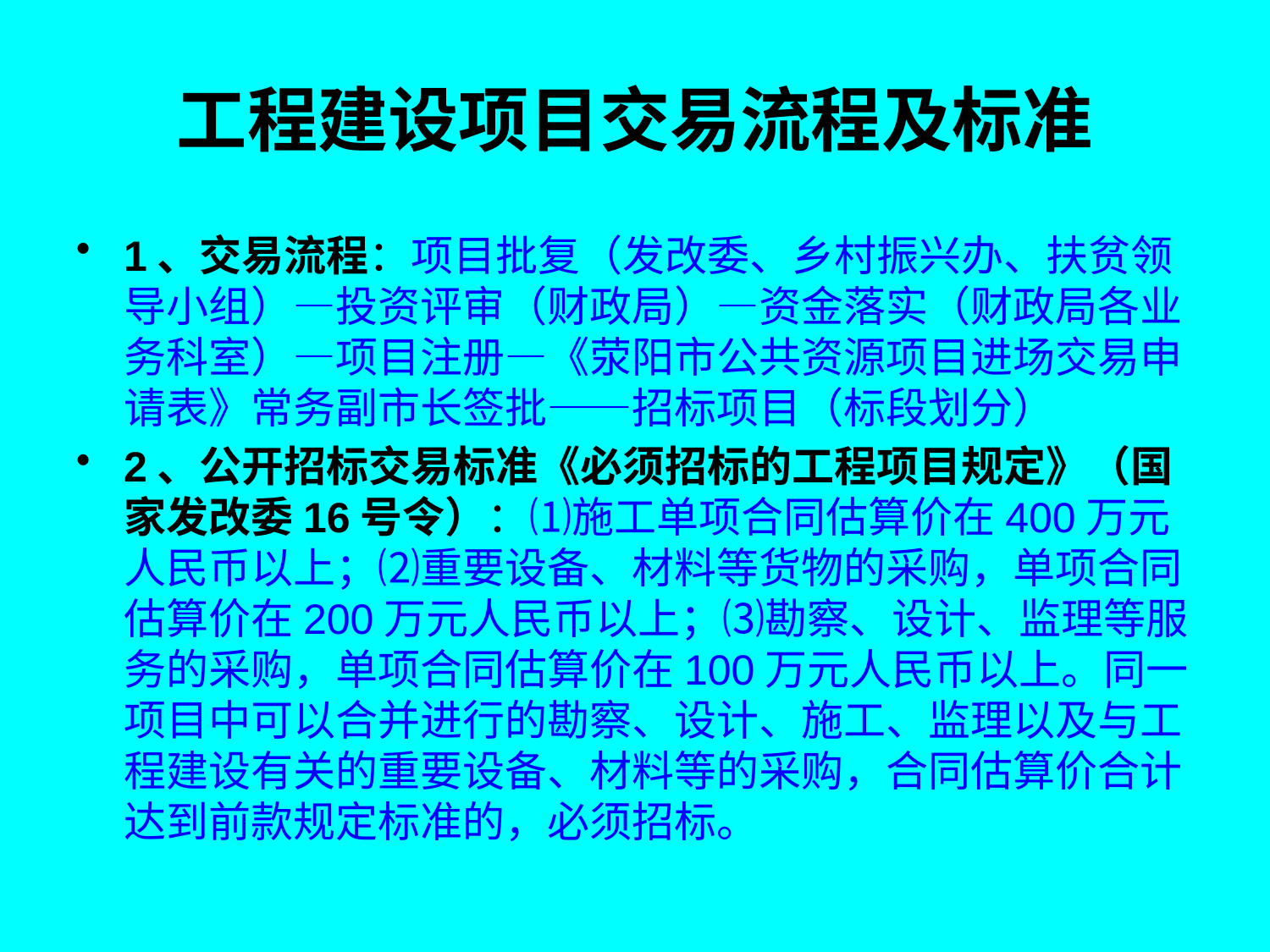

# 工程建设项目交易流程及标准
1、交易流程：项目批复（发改委、乡村振兴办、扶贫领导小组）—投资评审（财政局）—资金落实（财政局各业务科室）—项目注册—《荥阳市公共资源项目进场交易申请表》常务副市长签批——招标项目（标段划分）
2、公开招标交易标准《必须招标的工程项目规定》（国家发改委16号令）：⑴施工单项合同估算价在400万元人民币以上；⑵重要设备、材料等货物的采购，单项合同估算价在200万元人民币以上；⑶勘察、设计、监理等服务的采购，单项合同估算价在100万元人民币以上。同一项目中可以合并进行的勘察、设计、施工、监理以及与工程建设有关的重要设备、材料等的采购，合同估算价合计达到前款规定标准的，必须招标。